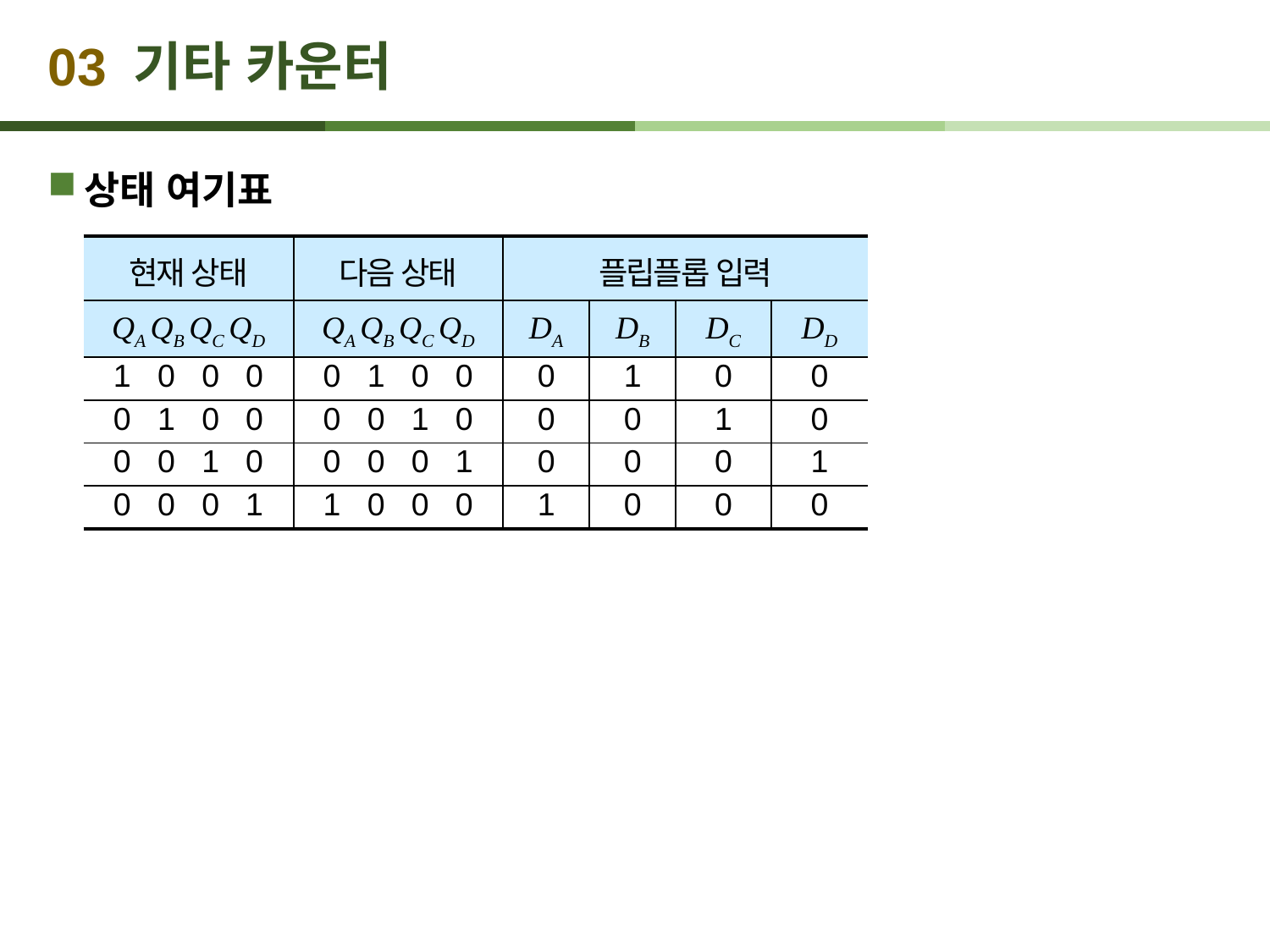

# 03 기타 카운터
상태 여기표
| 현재 상태 | 다음 상태 | 플립플롭 입력 |  |  |  |
| --- | --- | --- | --- | --- | --- |
| QA QB QC QD | QA QB QC QD | DA | DB | DC | DD |
| 1 0 0 0 | 0 1 0 0 | 0 | 1 | 0 | 0 |
| 0 1 0 0 | 0 0 1 0 | 0 | 0 | 1 | 0 |
| 0 0 1 0 | 0 0 0 1 | 0 | 0 | 0 | 1 |
| 0 0 0 1 | 1 0 0 0 | 1 | 0 | 0 | 0 |